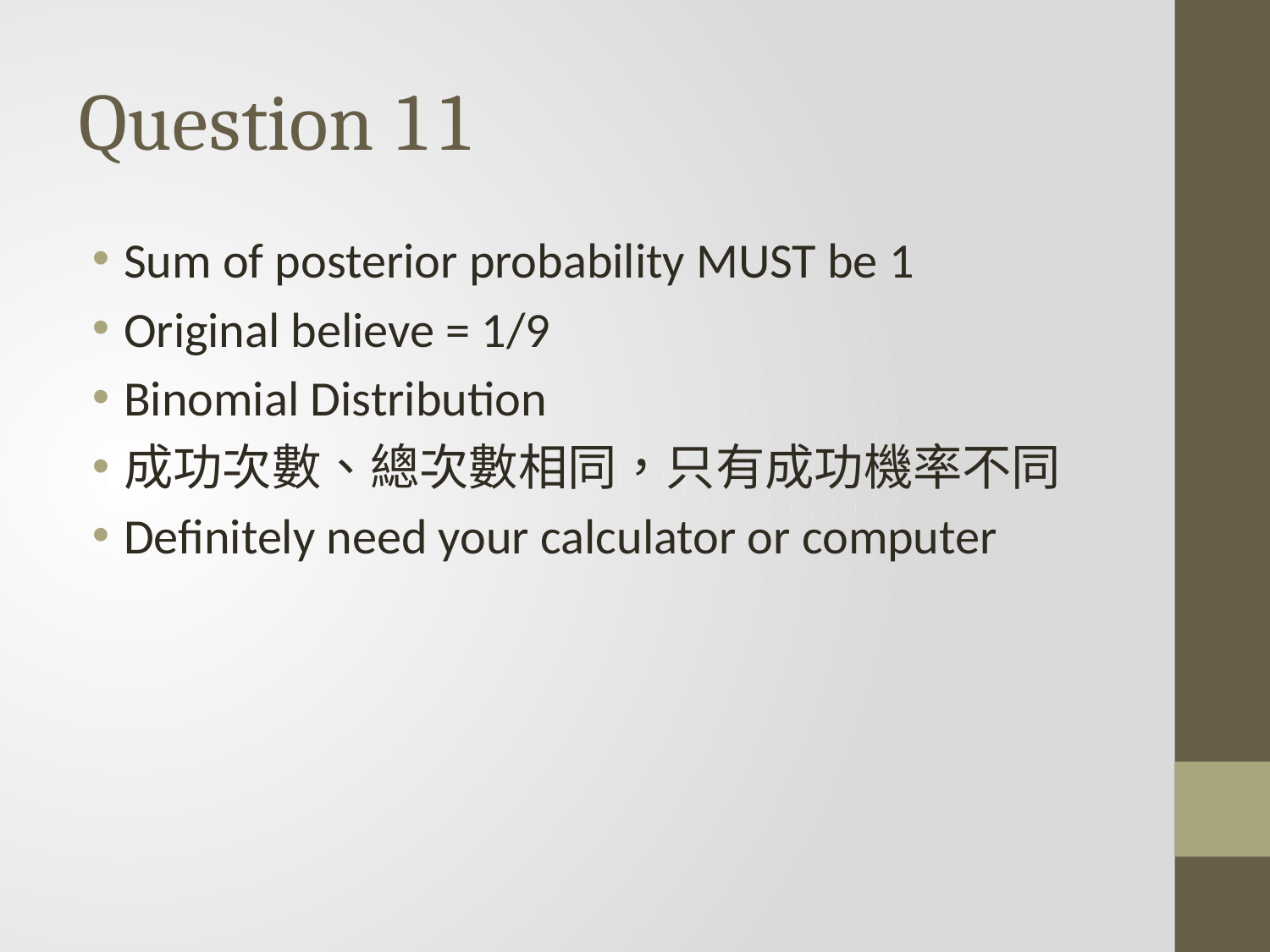

# Question 11
Sum of posterior probability MUST be 1
Original believe = 1/9
Binomial Distribution
成功次數、總次數相同，只有成功機率不同
Definitely need your calculator or computer